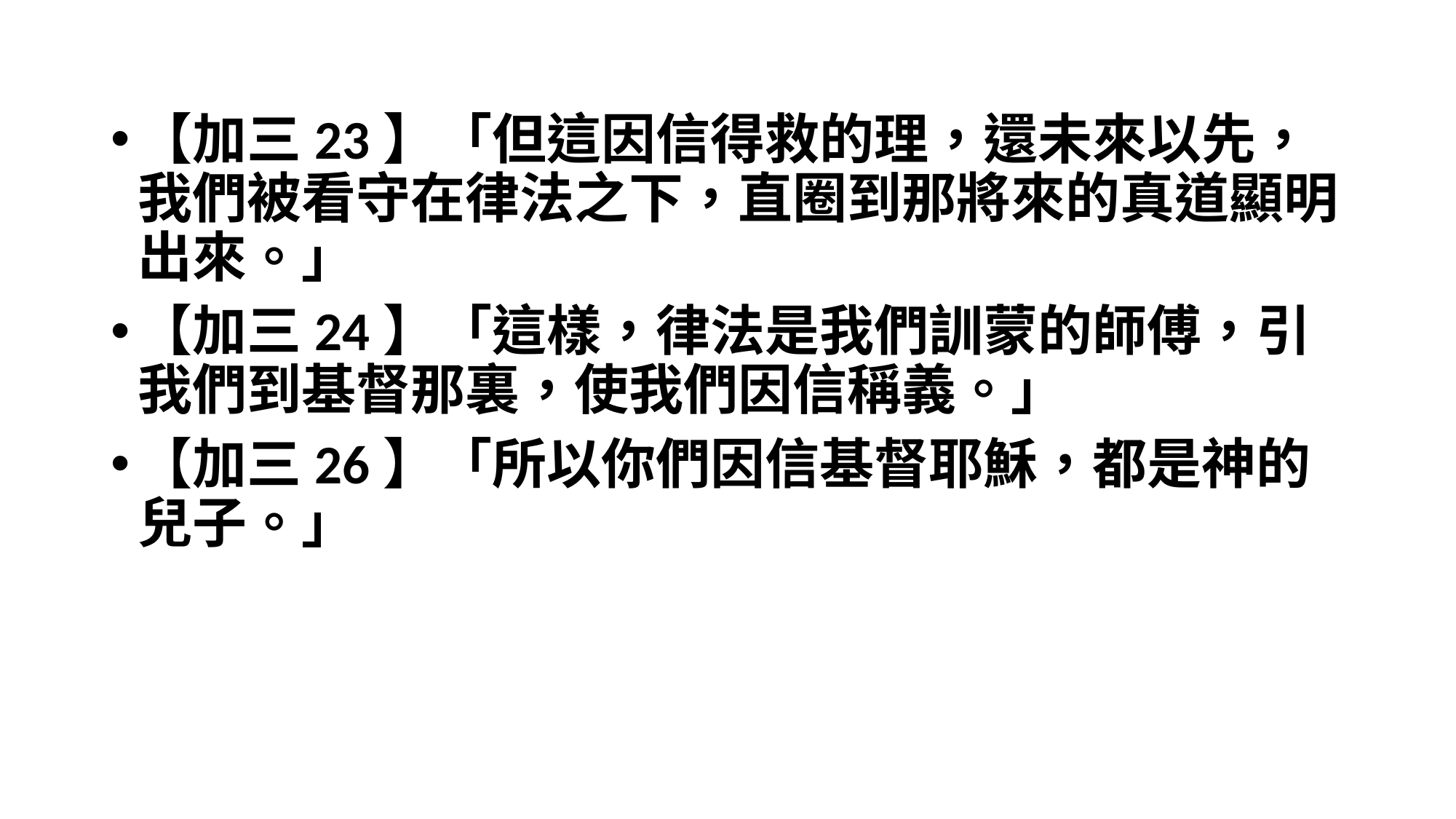

#
【加三23】「但這因信得救的理，還未來以先，我們被看守在律法之下，直圈到那將來的真道顯明出來。」
【加三24】「這樣，律法是我們訓蒙的師傅，引我們到基督那裏，使我們因信稱義。」
【加三26】「所以你們因信基督耶穌，都是神的兒子。」